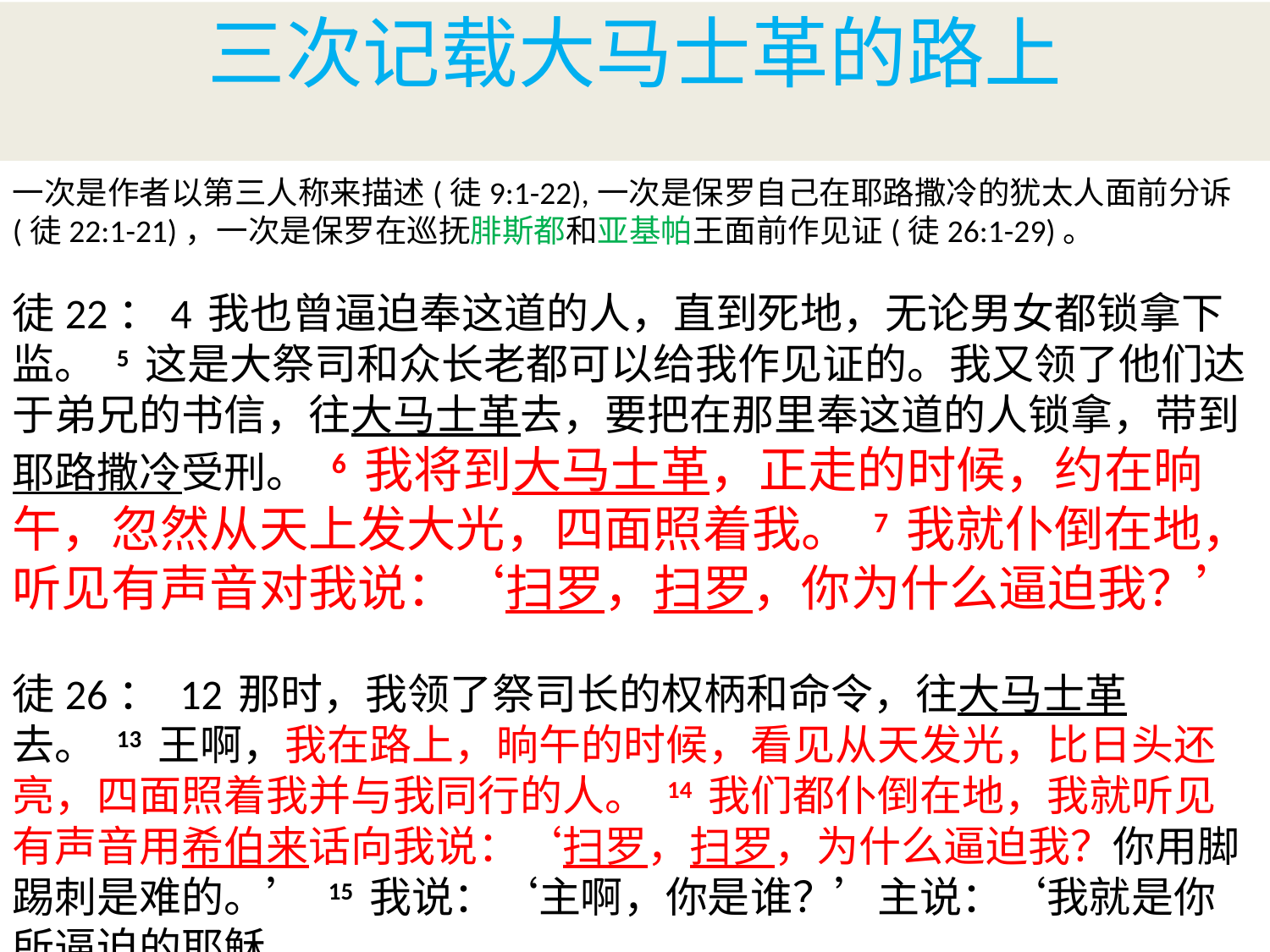

# 三次记载大马士革的路上
一次是作者以第三人称来描述(徒9:1-22),一次是保罗自己在耶路撒冷的犹太人面前分诉(徒22:1-21)，一次是保罗在巡抚腓斯都和亚基帕王面前作见证(徒26:1-29)。

徒22：4 我也曾逼迫奉这道的人，直到死地，无论男女都锁拿下监。 5 这是大祭司和众长老都可以给我作见证的。我又领了他们达于弟兄的书信，往大马士革去，要把在那里奉这道的人锁拿，带到耶路撒冷受刑。 6 我将到大马士革，正走的时候，约在晌午，忽然从天上发大光，四面照着我。 7 我就仆倒在地，听见有声音对我说：‘扫罗，扫罗，你为什么逼迫我？’

徒26： 12 那时，我领了祭司长的权柄和命令，往大马士革去。 13 王啊，我在路上，晌午的时候，看见从天发光，比日头还亮，四面照着我并与我同行的人。 14 我们都仆倒在地，我就听见有声音用希伯来话向我说：‘扫罗，扫罗，为什么逼迫我？你用脚踢刺是难的。’ 15 我说：‘主啊，你是谁？’主说：‘我就是你所逼迫的耶稣。